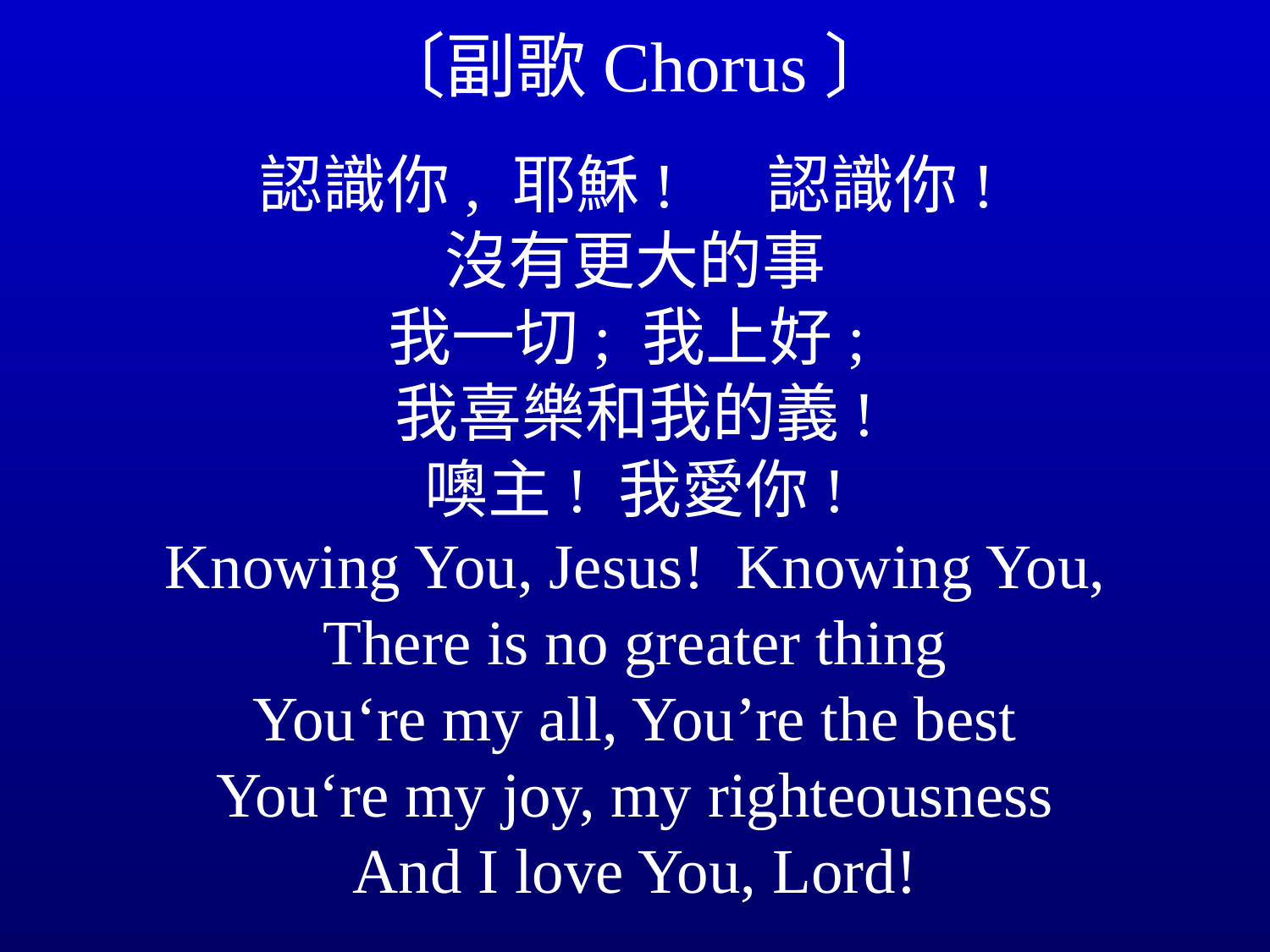

# 〔副歌Chorus〕
認識你, 耶穌!	認識你!
沒有更大的事
我一切; 我上好;
我喜樂和我的義!
噢主! 我愛你!
Knowing You, Jesus!  Knowing You,
There is no greater thing
You‘re my all, You’re the best
You‘re my joy, my righteousness
And I love You, Lord!